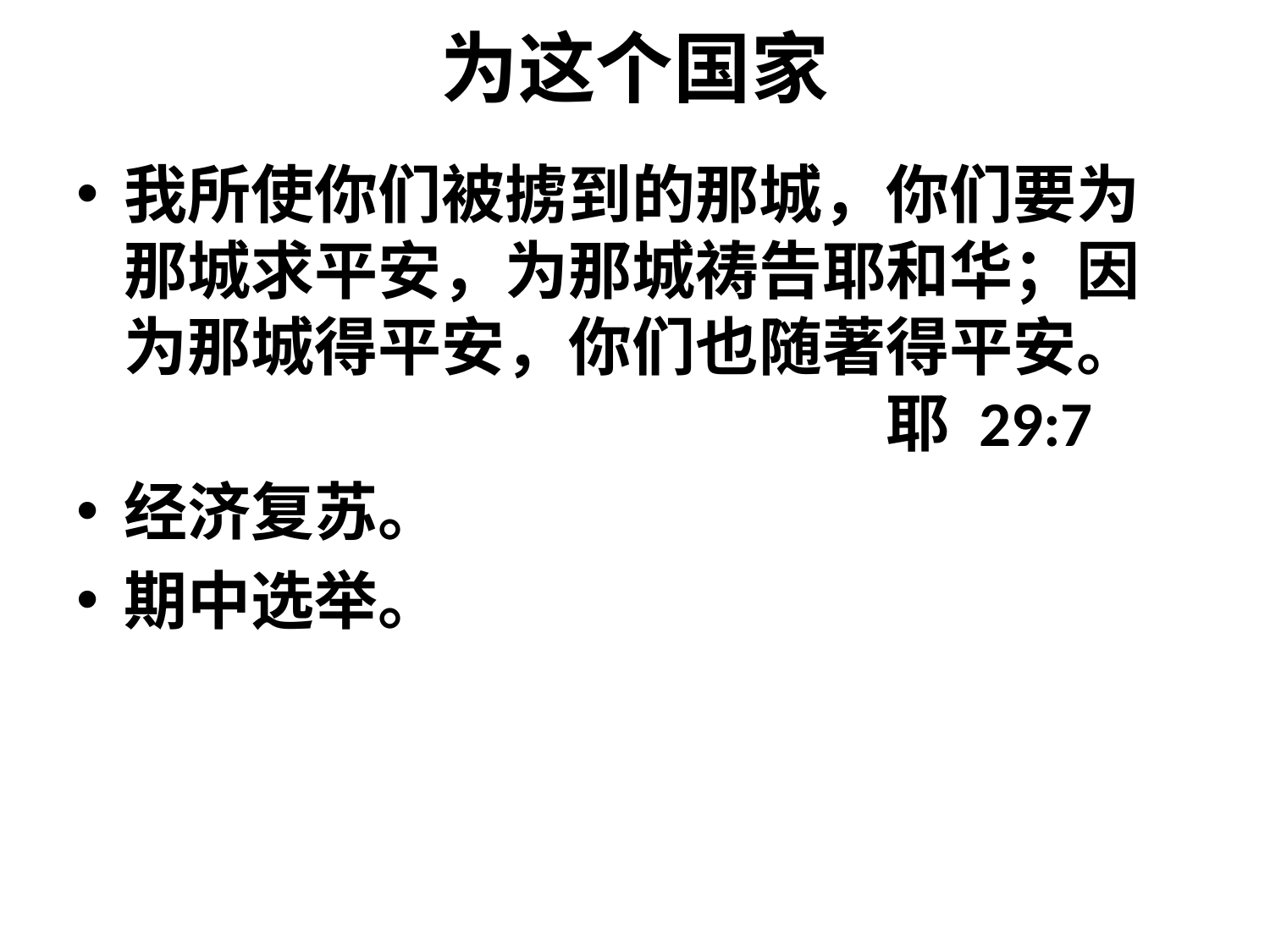

# 为这个国家
我所使你们被掳到的那城，你们要为那城求平安，为那城祷告耶和华；因为那城得平安，你们也随著得平安。						耶 29:7
经济复苏。
期中选举。